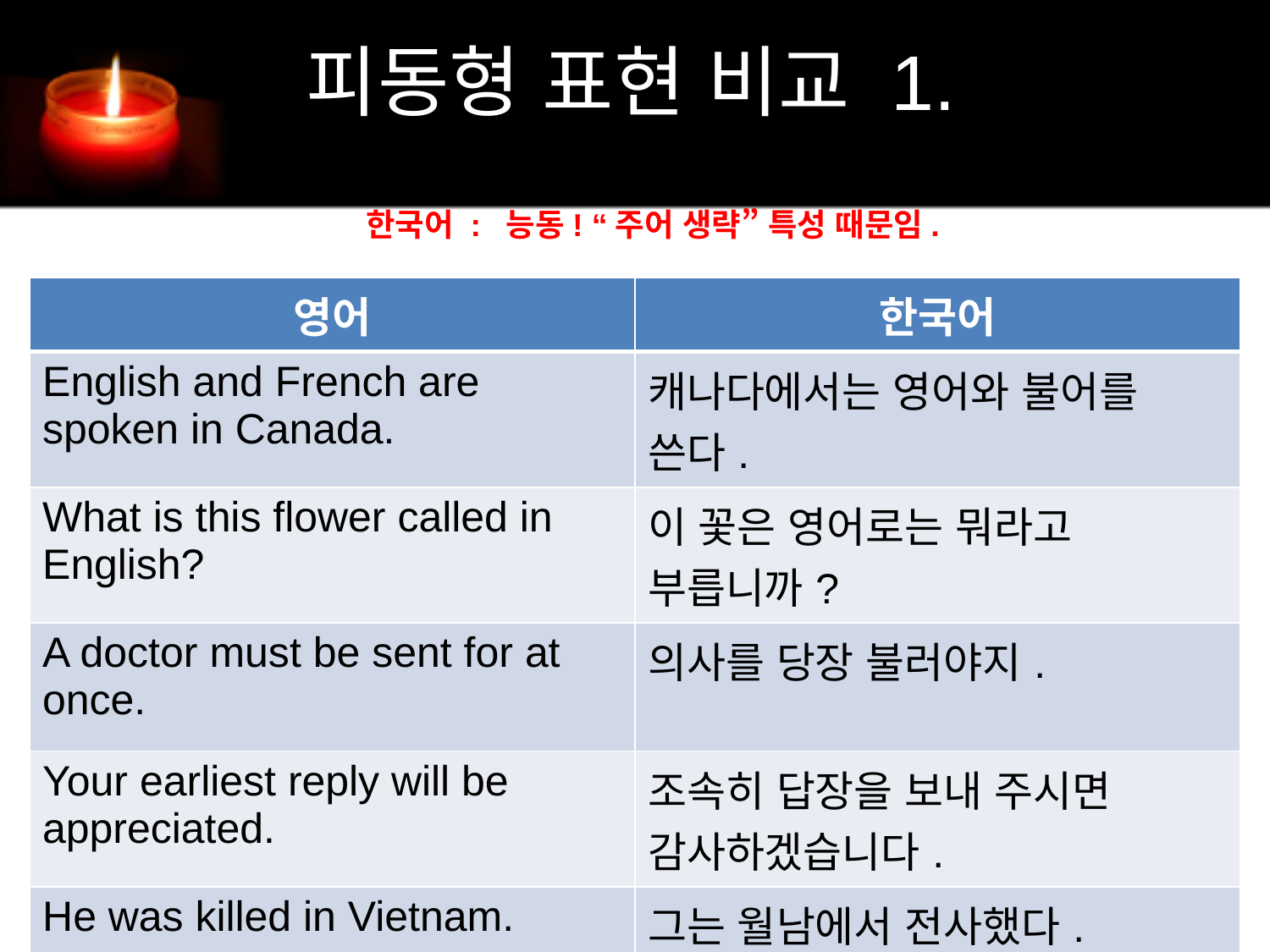

# 피동형 표현 비교 1.
한국어 :  능동! “주어 생략” 특성 때문임.
| 영어 | 한국어 |
| --- | --- |
| English and French are spoken in Canada. | 캐나다에서는 영어와 불어를 쓴다. |
| What is this flower called in English? | 이 꽃은 영어로는 뭐라고 부릅니까? |
| A doctor must be sent for at once. | 의사를 당장 불러야지. |
| Your earliest reply will be appreciated. | 조속히 답장을 보내 주시면 감사하겠습니다. |
| He was killed in Vietnam. | 그는 월남에서 전사했다. |